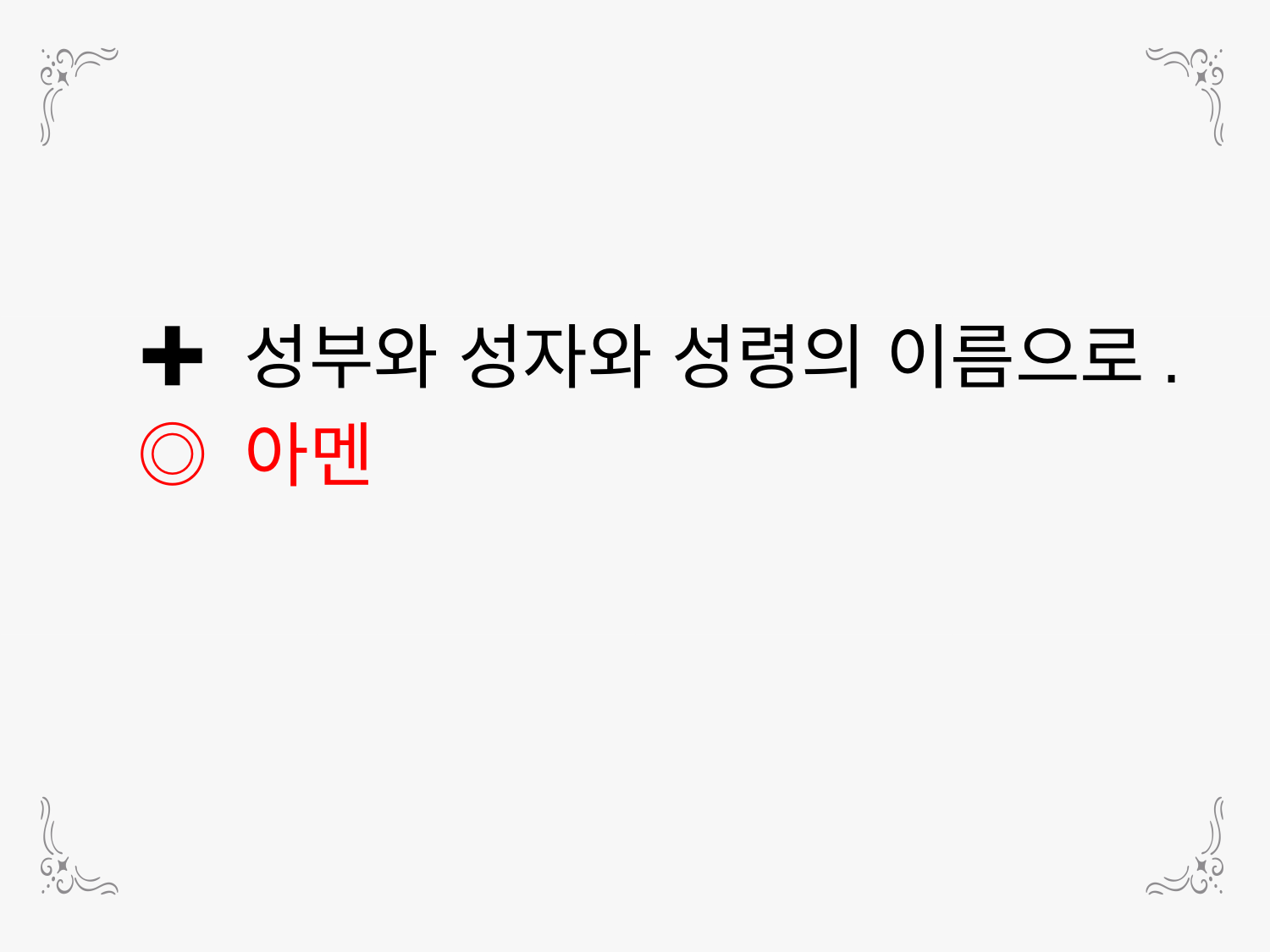

✚ 성부와 성자와 성령의 이름으로.
◎ 아멘